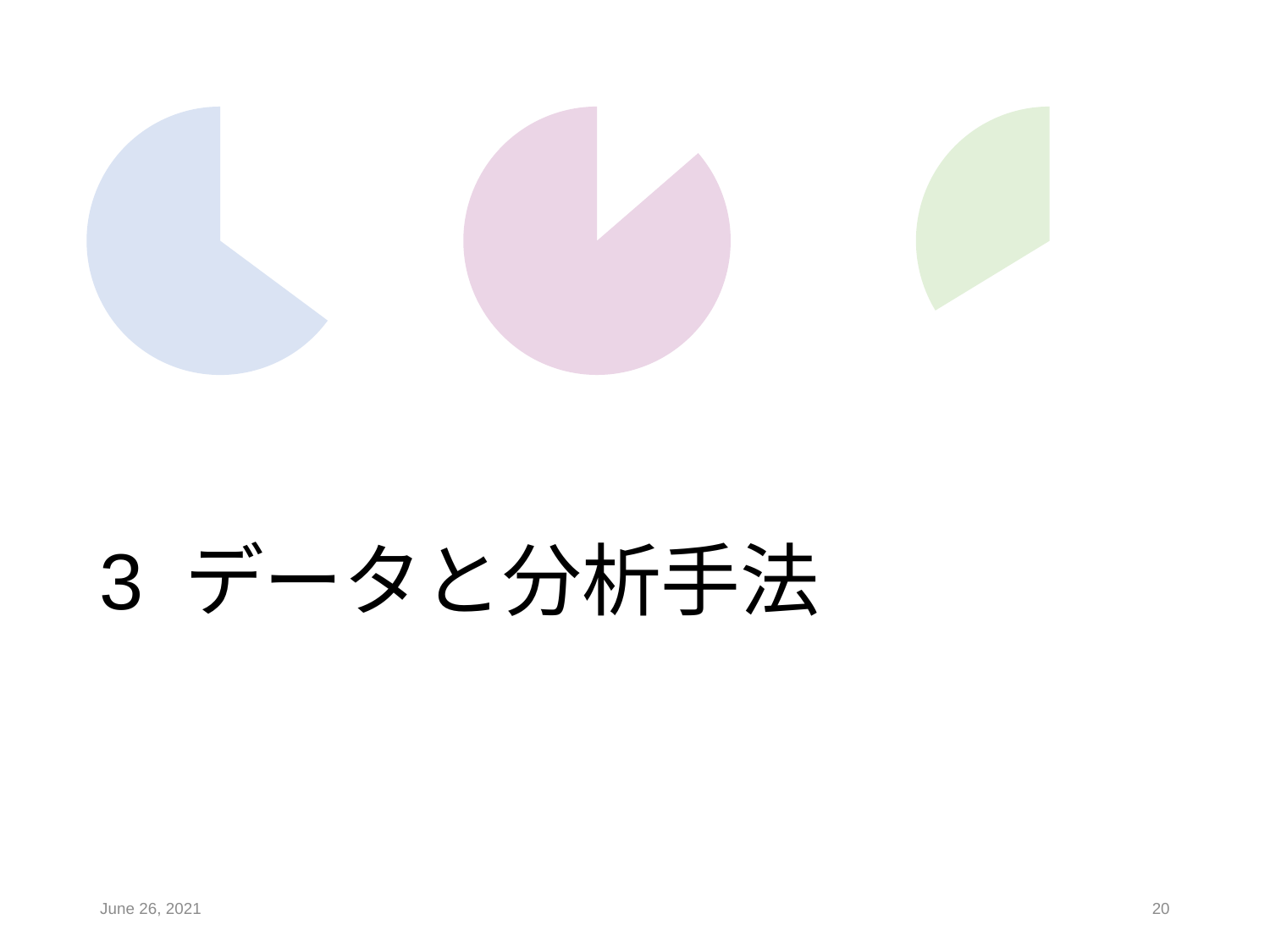

# 3 データと分析手法

June 26, 2021

20